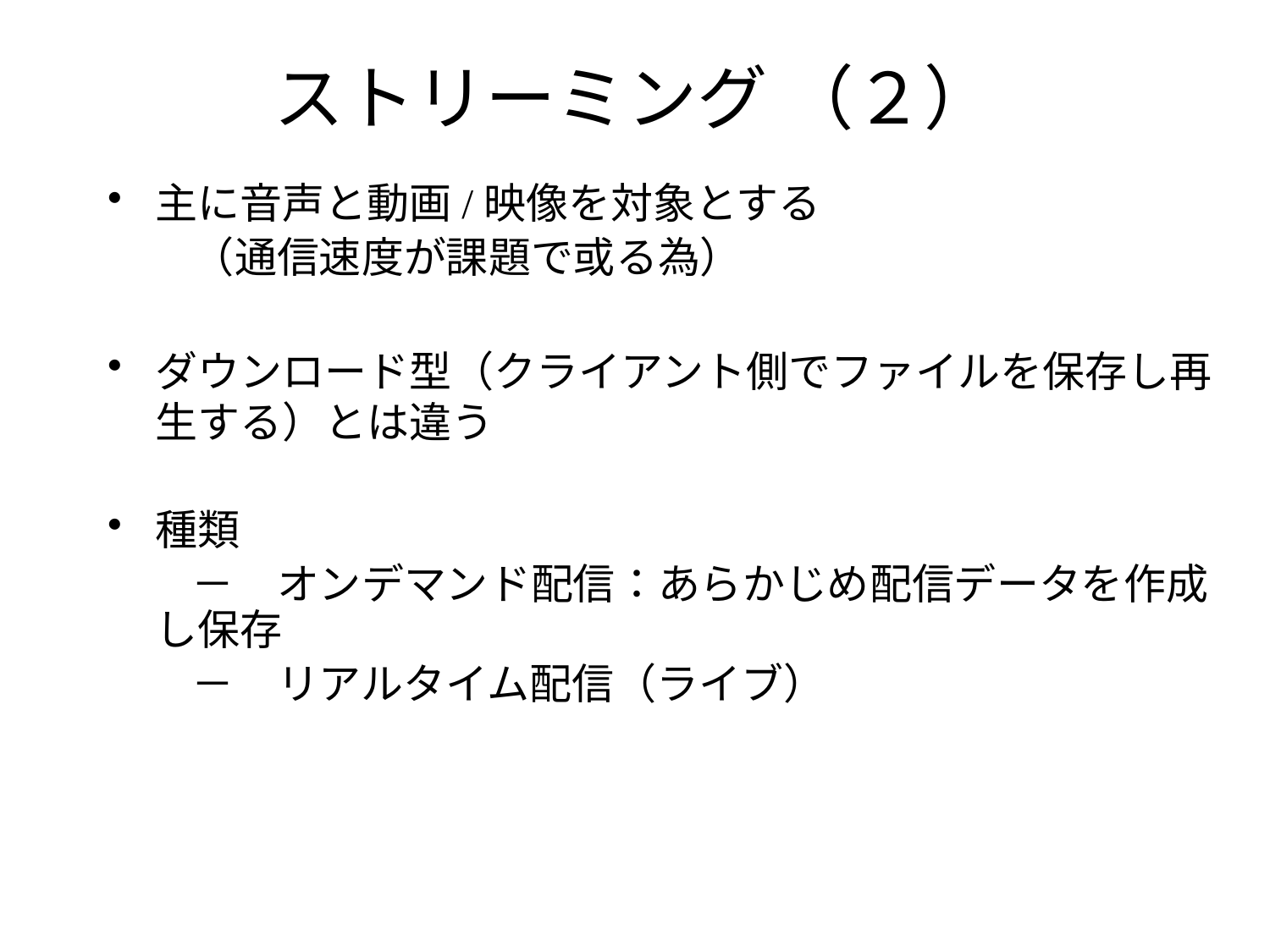

# ストリーミング （２）
主に音声と動画/映像を対象とする
　　（通信速度が課題で或る為）

ダウンロード型（クライアント側でファイルを保存し再生する）とは違う

種類
　　－　オンデマンド配信：あらかじめ配信データを作成し保存
　　－　リアルタイム配信（ライブ）